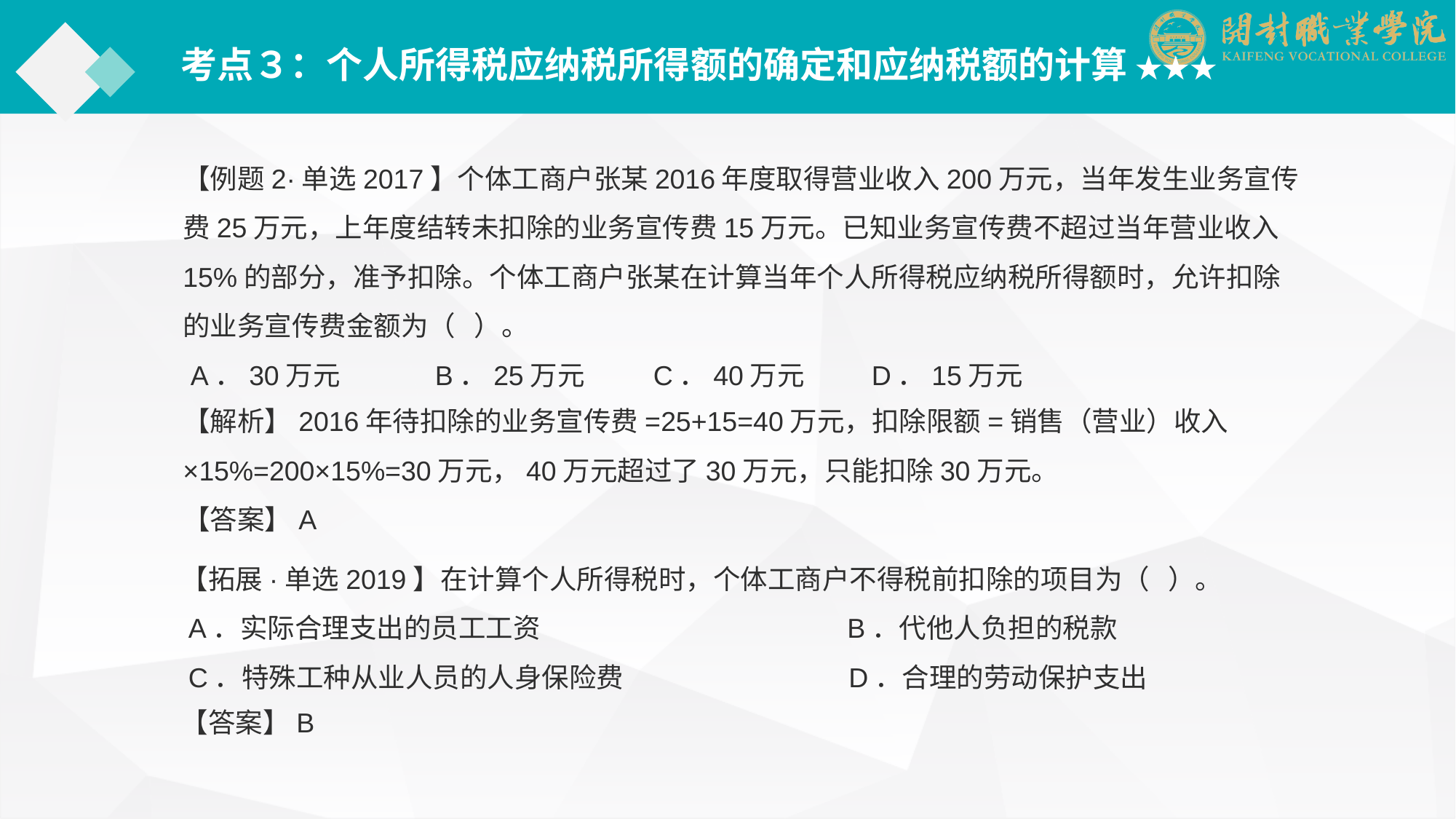

考点３：个人所得税应纳税所得额的确定和应纳税额的计算 ★★★
【例题2·单选2017】个体工商户张某2016年度取得营业收入200万元，当年发生业务宣传费25万元，上年度结转未扣除的业务宣传费15万元。已知业务宣传费不超过当年营业收入15%的部分，准予扣除。个体工商户张某在计算当年个人所得税应纳税所得额时，允许扣除的业务宣传费金额为（   ）。
 A．30万元	　B．25万元	　C．40万元	　D．15万元
【解析】2016年待扣除的业务宣传费=25+15=40万元，扣除限额=销售（营业）收入×15%=200×15%=30万元，40万元超过了30万元，只能扣除30万元。
【答案】A
【拓展·单选2019】在计算个人所得税时，个体工商户不得税前扣除的项目为（   ）。
 A．实际合理支出的员工工资　　　　　　　　　　　B．代他人负担的税款
 C．特殊工种从业人员的人身保险费　　　　　　　　D．合理的劳动保护支出
【答案】B